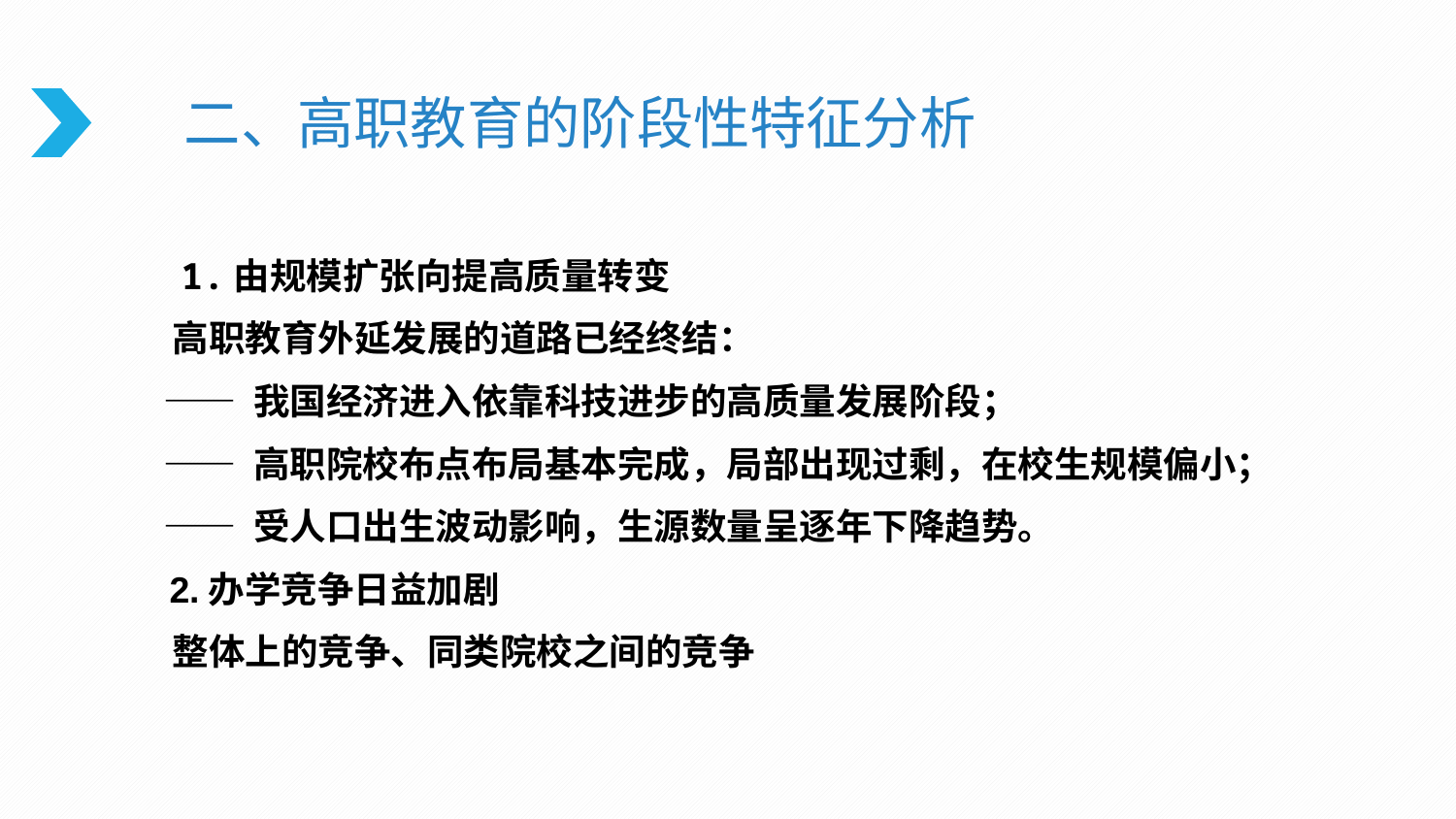

# 二、高职教育的阶段性特征分析

   1.由规模扩张向提高质量转变
   高职教育外延发展的道路已经终结：
   —— 我国经济进入依靠科技进步的高质量发展阶段；
   —— 高职院校布点布局基本完成，局部出现过剩，在校生规模偏小；
   —— 受人口出生波动影响，生源数量呈逐年下降趋势。
   2.办学竞争日益加剧
   整体上的竞争、同类院校之间的竞争